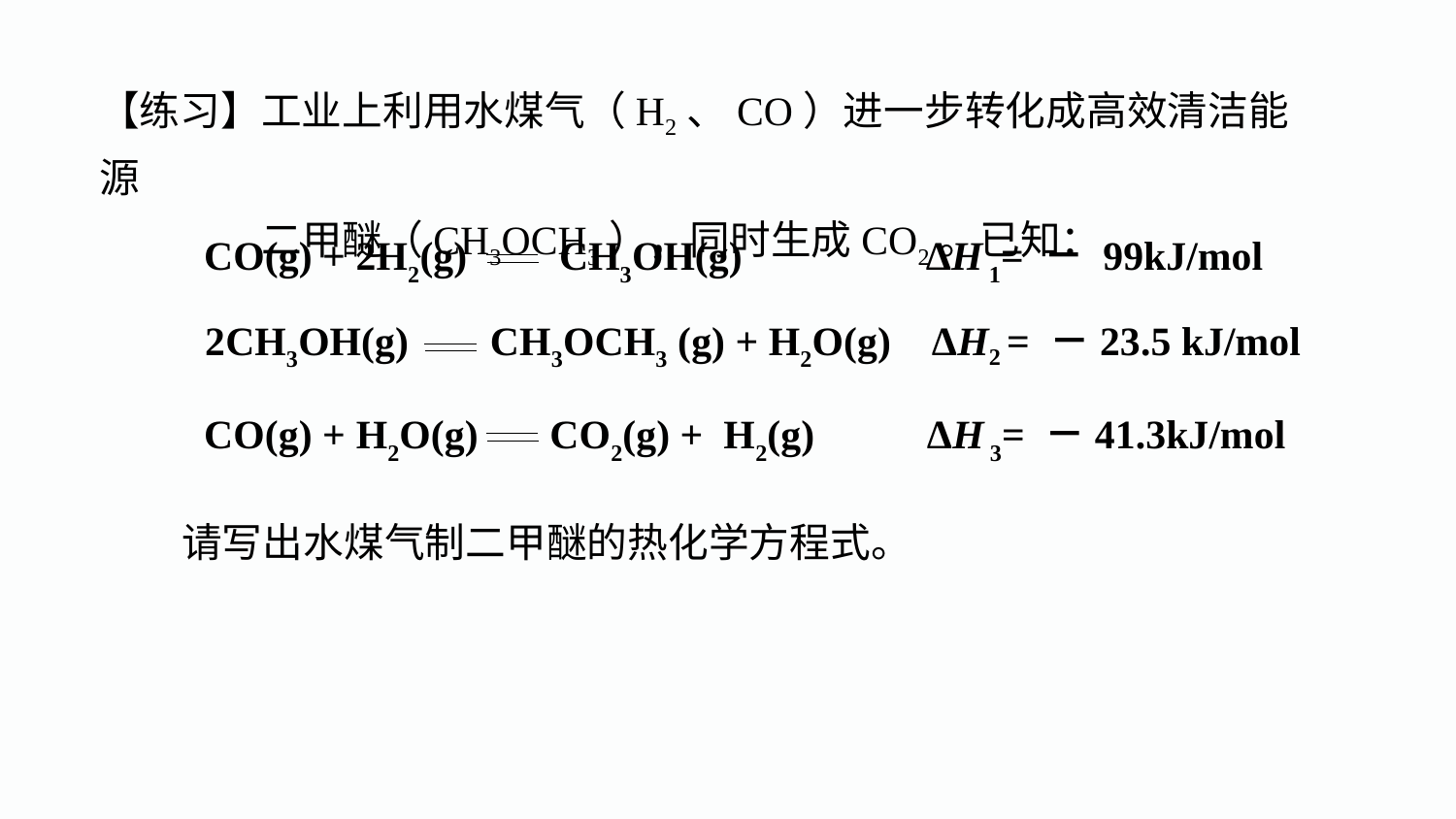

【练习】工业上利用水煤气（H2、CO）进一步转化成高效清洁能源
                 二甲醚（CH3OCH3），同时生成CO2。已知：
CO(g) + 2H2(g)         CH3OH(g)                  ΔH 1= － 99kJ/mol
2CH3OH(g)        CH3OCH3 (g) + H2O(g)    ΔH2 = －23.5 kJ/mol
CO(g) + H2O(g)       CO2(g) +  H2(g)           ΔH 3= －41.3kJ/mol
请写出水煤气制二甲醚的热化学方程式。